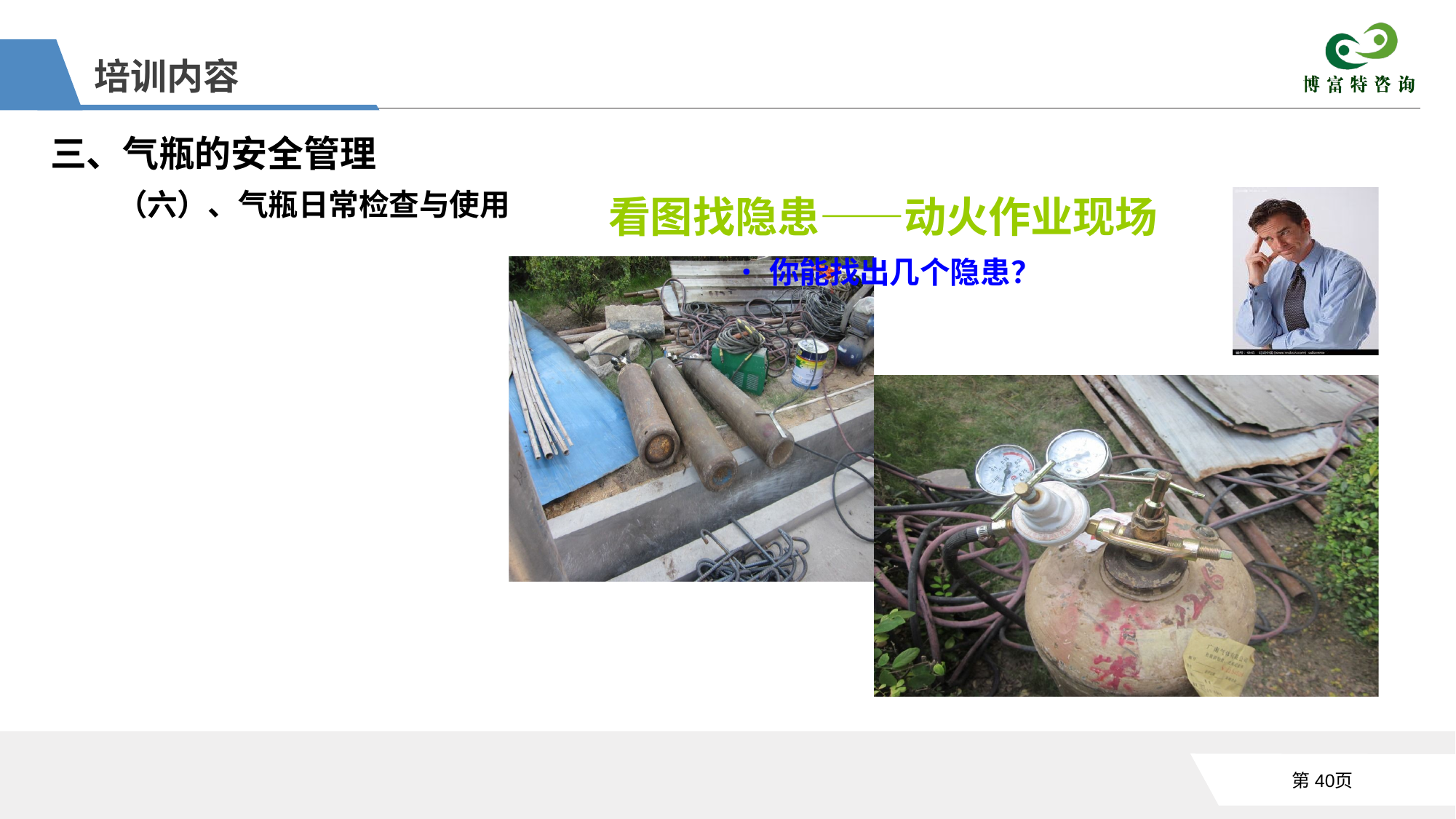

培训内容
三、气瓶的安全管理
（六）、气瓶日常检查与使用

看图找隐患——动火作业现场
             •你能找出几个隐患？